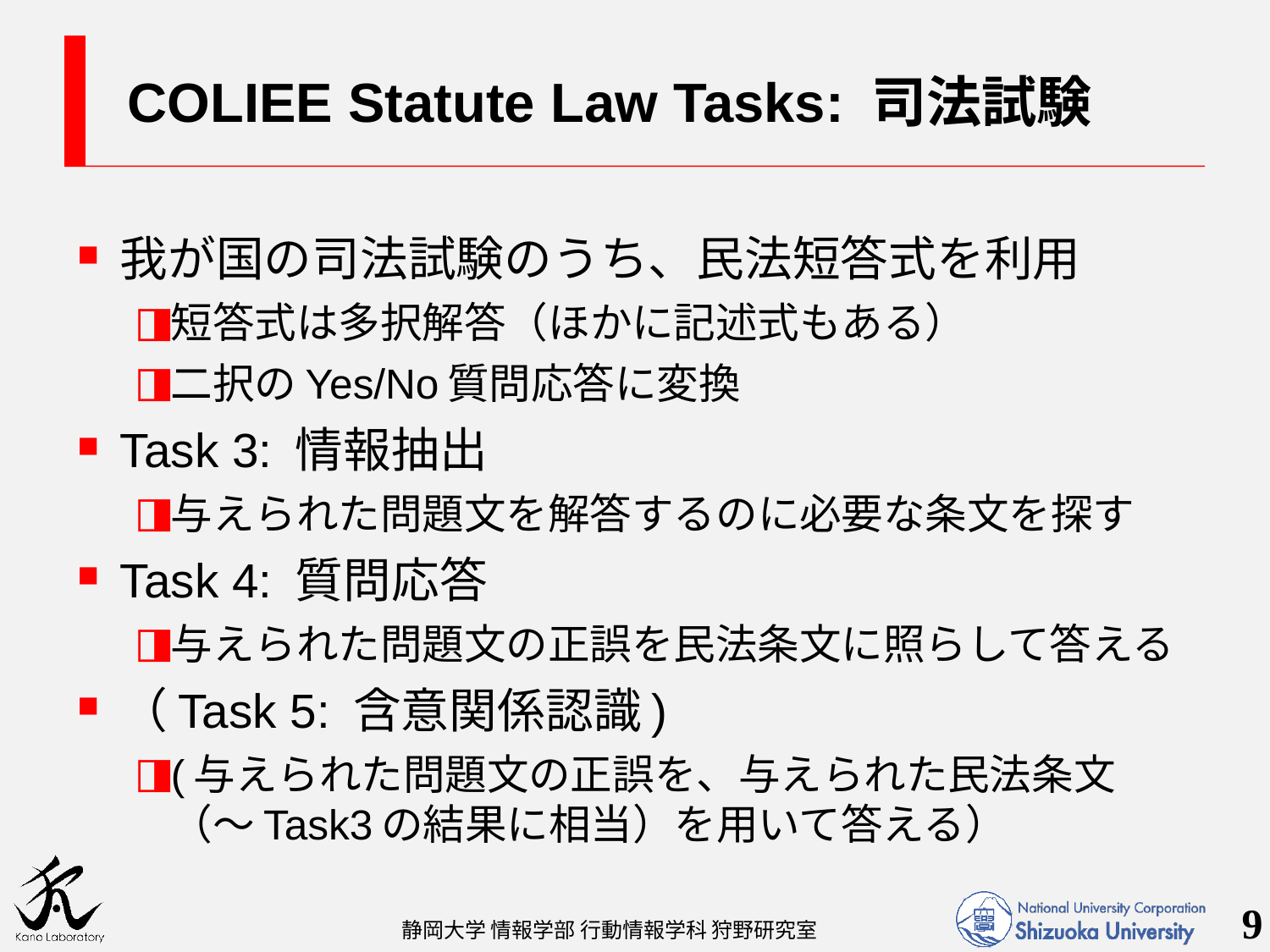

# COLIEE Statute Law Tasks: 司法試験
我が国の司法試験のうち、民法短答式を利用
短答式は多択解答（ほかに記述式もある）
二択のYes/No質問応答に変換
Task 3: 情報抽出
与えられた問題文を解答するのに必要な条文を探す
Task 4: 質問応答
与えられた問題文の正誤を民法条文に照らして答える
（Task 5: 含意関係認識)
(与えられた問題文の正誤を、与えられた民法条文（～Task3の結果に相当）を用いて答える）
9